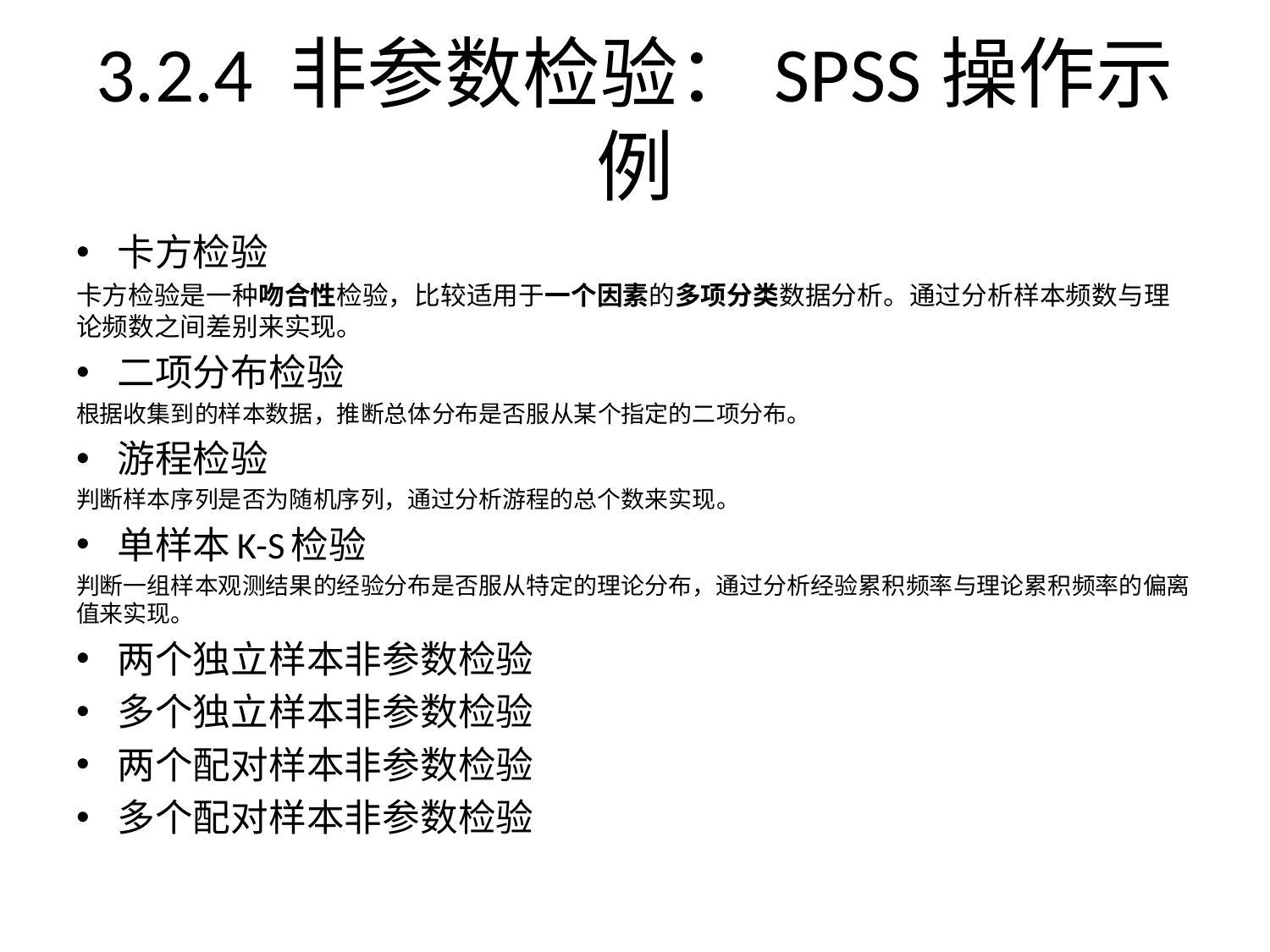

# 3.2.4 非参数检验：SPSS操作示例
卡方检验
卡方检验是一种吻合性检验，比较适用于一个因素的多项分类数据分析。通过分析样本频数与理论频数之间差别来实现。
二项分布检验
根据收集到的样本数据，推断总体分布是否服从某个指定的二项分布。
游程检验
判断样本序列是否为随机序列，通过分析游程的总个数来实现。
单样本K-S检验
判断一组样本观测结果的经验分布是否服从特定的理论分布，通过分析经验累积频率与理论累积频率的偏离值来实现。
两个独立样本非参数检验
多个独立样本非参数检验
两个配对样本非参数检验
多个配对样本非参数检验